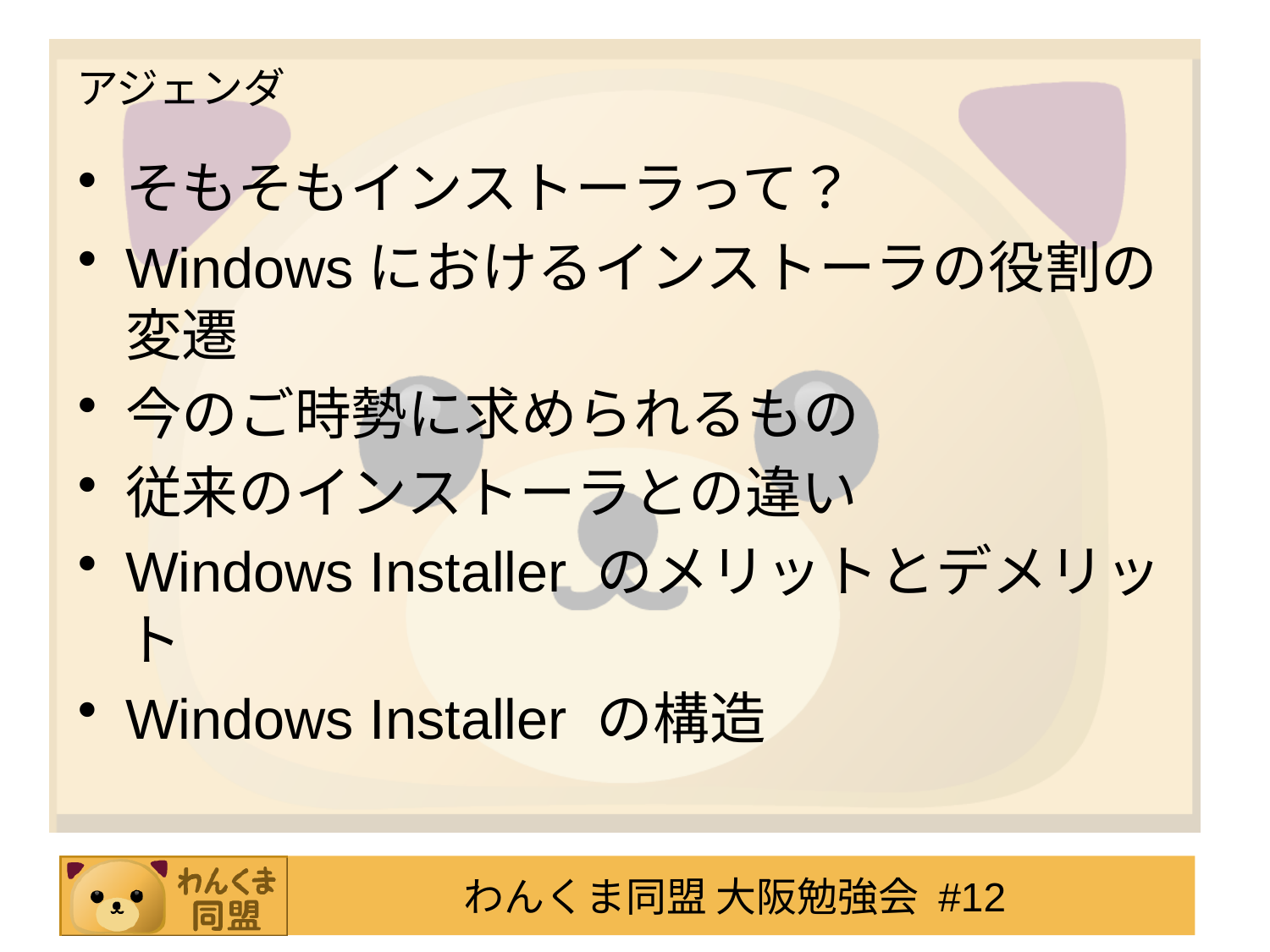

# アジェンダ
そもそもインストーラって？
Windowsにおけるインストーラの役割の変遷
今のご時勢に求められるもの
従来のインストーラとの違い
Windows Installer のメリットとデメリット
Windows Installer の構造